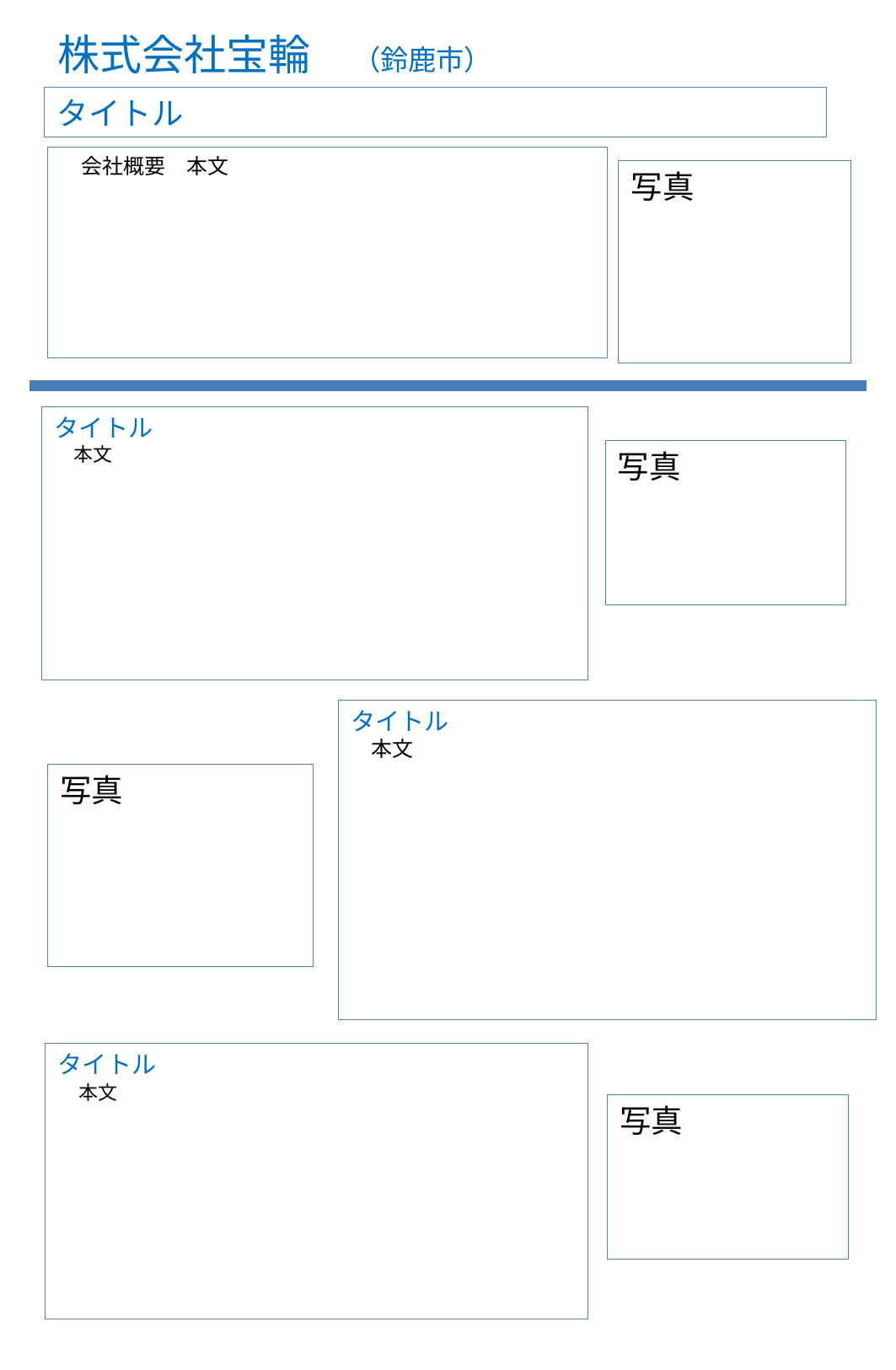

# 株式会社宝輪　（鈴鹿市）
タイトル
　会社概要　本文

写真

タイトル
　本文

写真

タイトル
　本文

写真

タイトル
　本文

写真